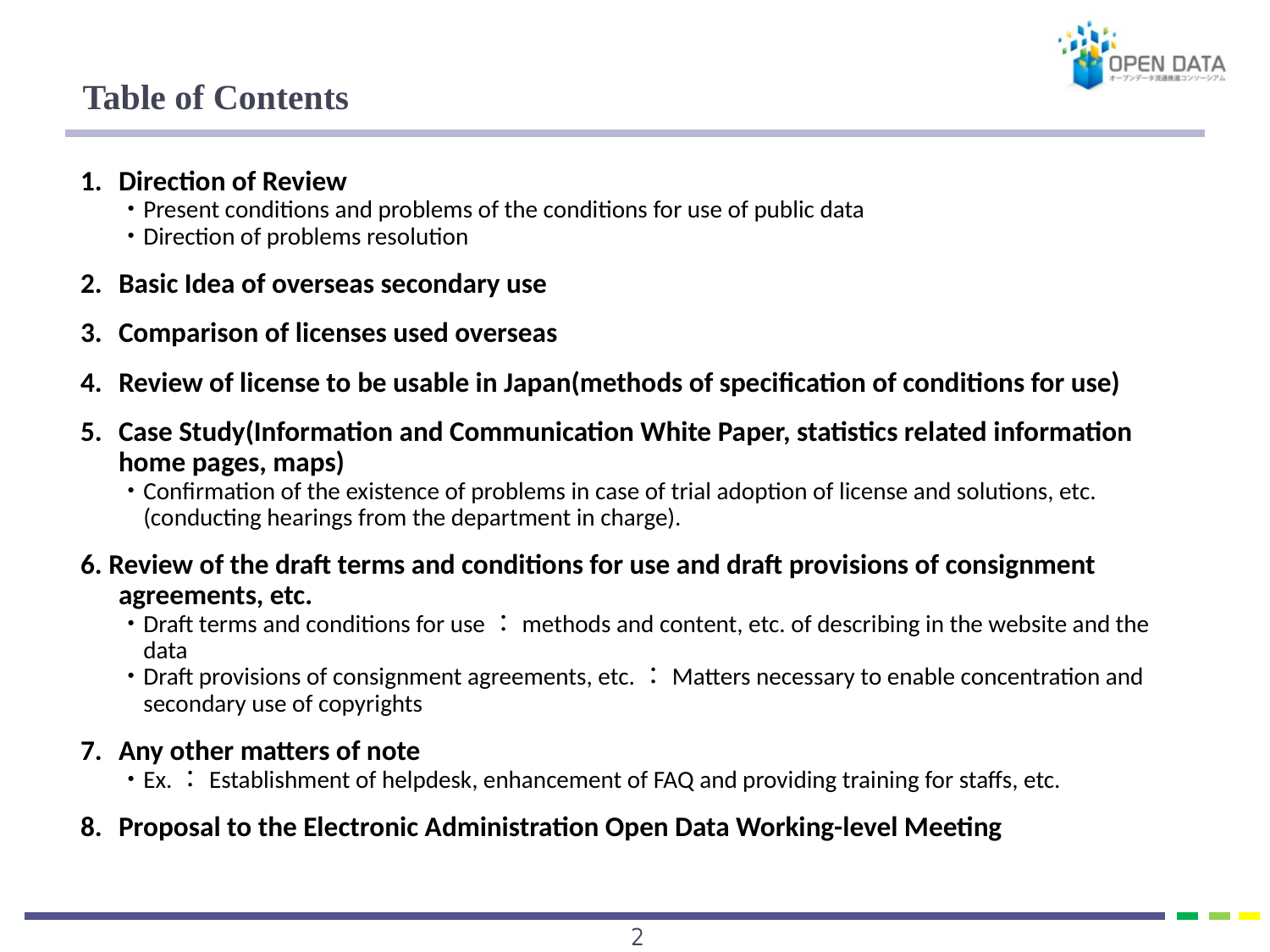

# Table of Contents
1.	Direction of Review
・	Present conditions and problems of the conditions for use of public data
・	Direction of problems resolution

2.	Basic Idea of overseas secondary use

3.	Comparison of licenses used overseas

4.	Review of license to be usable in Japan(methods of specification of conditions for use)

5.	Case Study(Information and Communication White Paper, statistics related information home pages, maps)
・	Confirmation of the existence of problems in case of trial adoption of license and solutions, etc. (conducting hearings from the department in charge).

6. Review of the draft terms and conditions for use and draft provisions of consignment agreements, etc.
・	Draft terms and conditions for use：methods and content, etc. of describing in the website and the data
・	Draft provisions of consignment agreements, etc.：Matters necessary to enable concentration and secondary use of copyrights

7.	Any other matters of note
・	Ex.：Establishment of helpdesk, enhancement of FAQ and providing training for staffs, etc.

8.	Proposal to the Electronic Administration Open Data Working-level Meeting
2